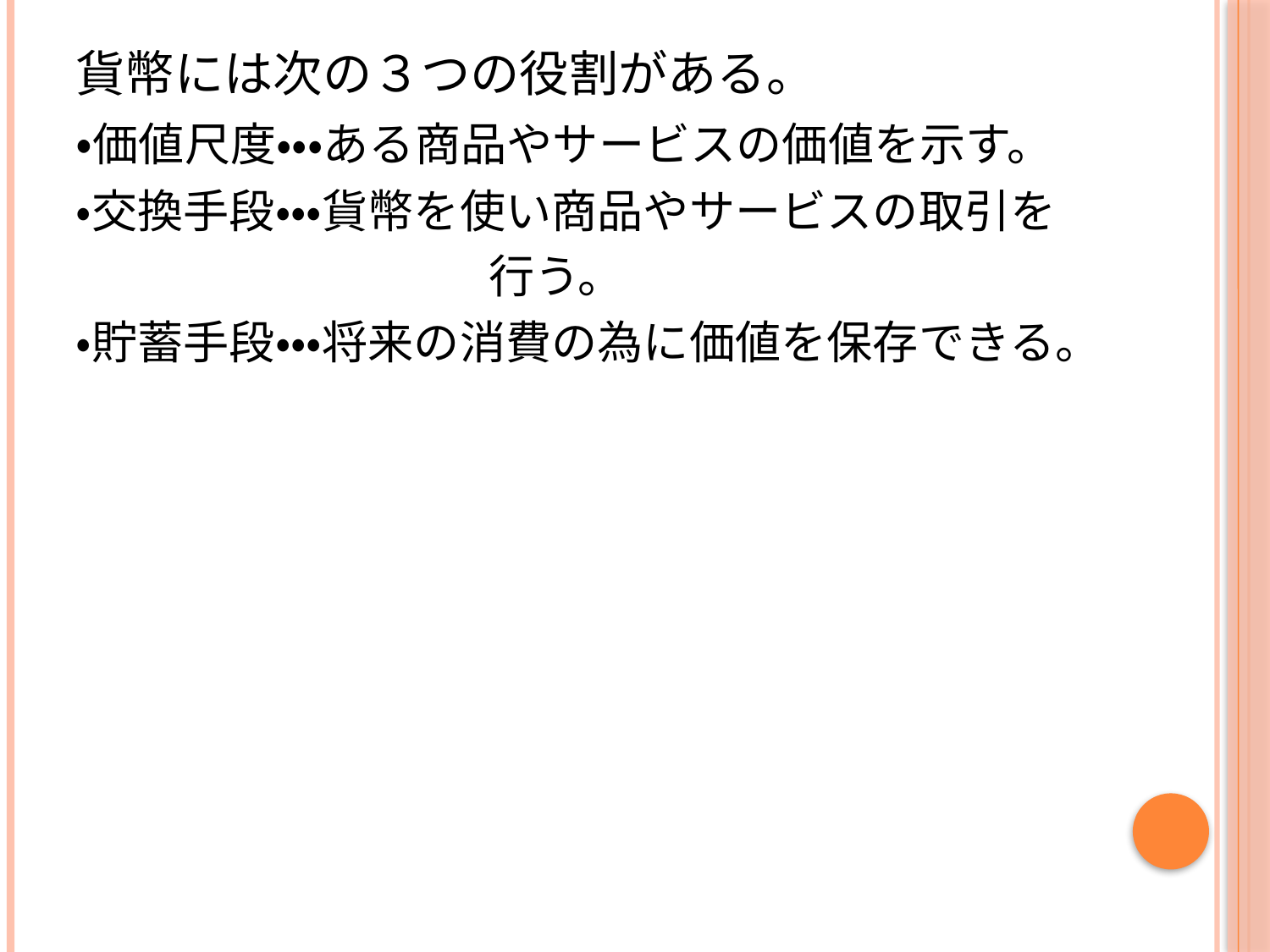

貨幣には次の３つの役割がある。
・価値尺度・・・ある商品やサービスの価値を示す。
・交換手段・・・貨幣を使い商品やサービスの取引を
　　　　　　　　　行う。
・貯蓄手段・・・将来の消費の為に価値を保存できる。